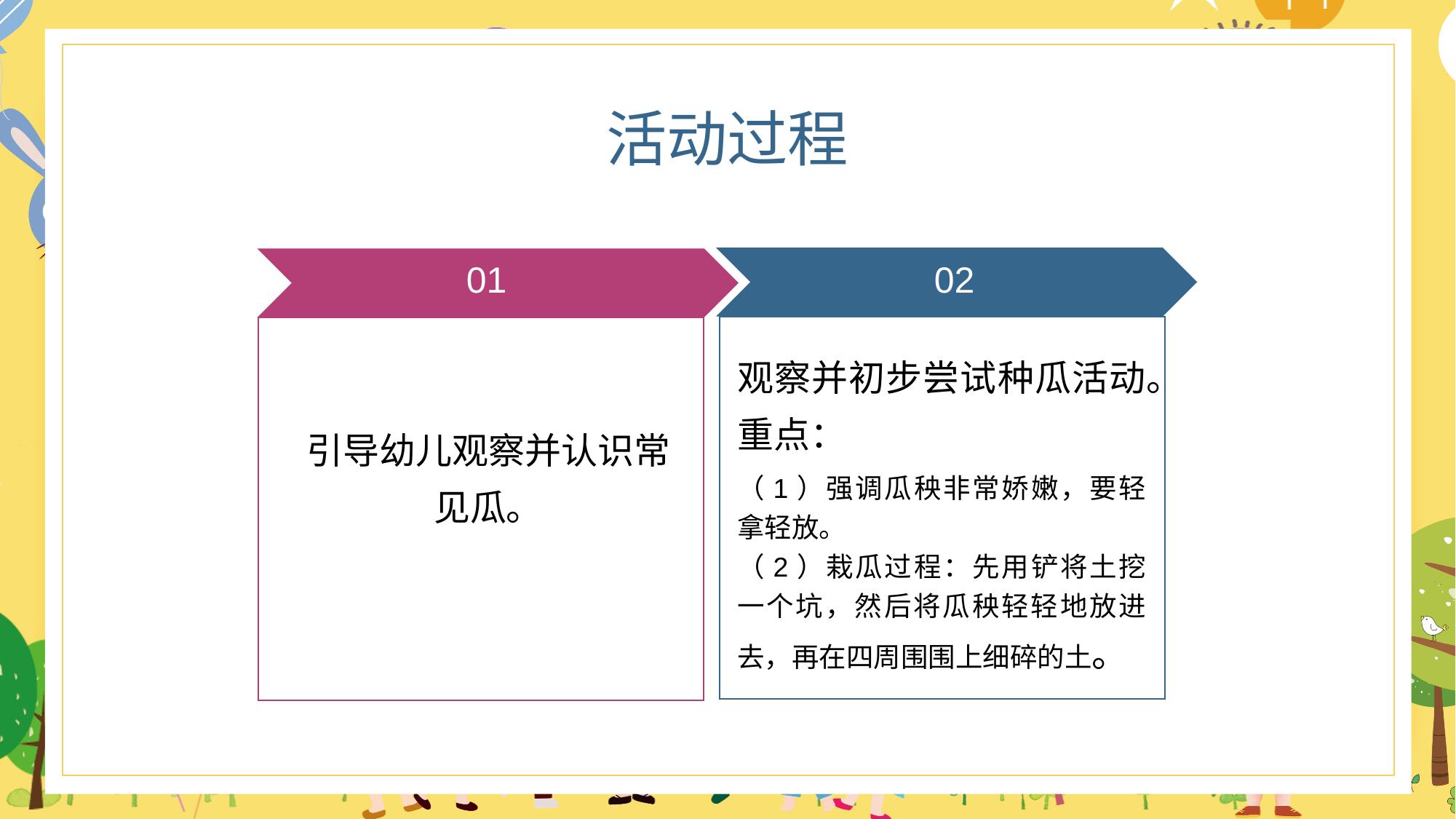

活动过程

01
02

观察并初步尝试种瓜活动。重点：
（1）强调瓜秧非常娇嫩，要轻拿轻放。
（2）栽瓜过程：先用铲将土挖一个坑，然后将瓜秧轻轻地放进去，再在四周围围上细碎的土。
引导幼儿观察并认识常见瓜。